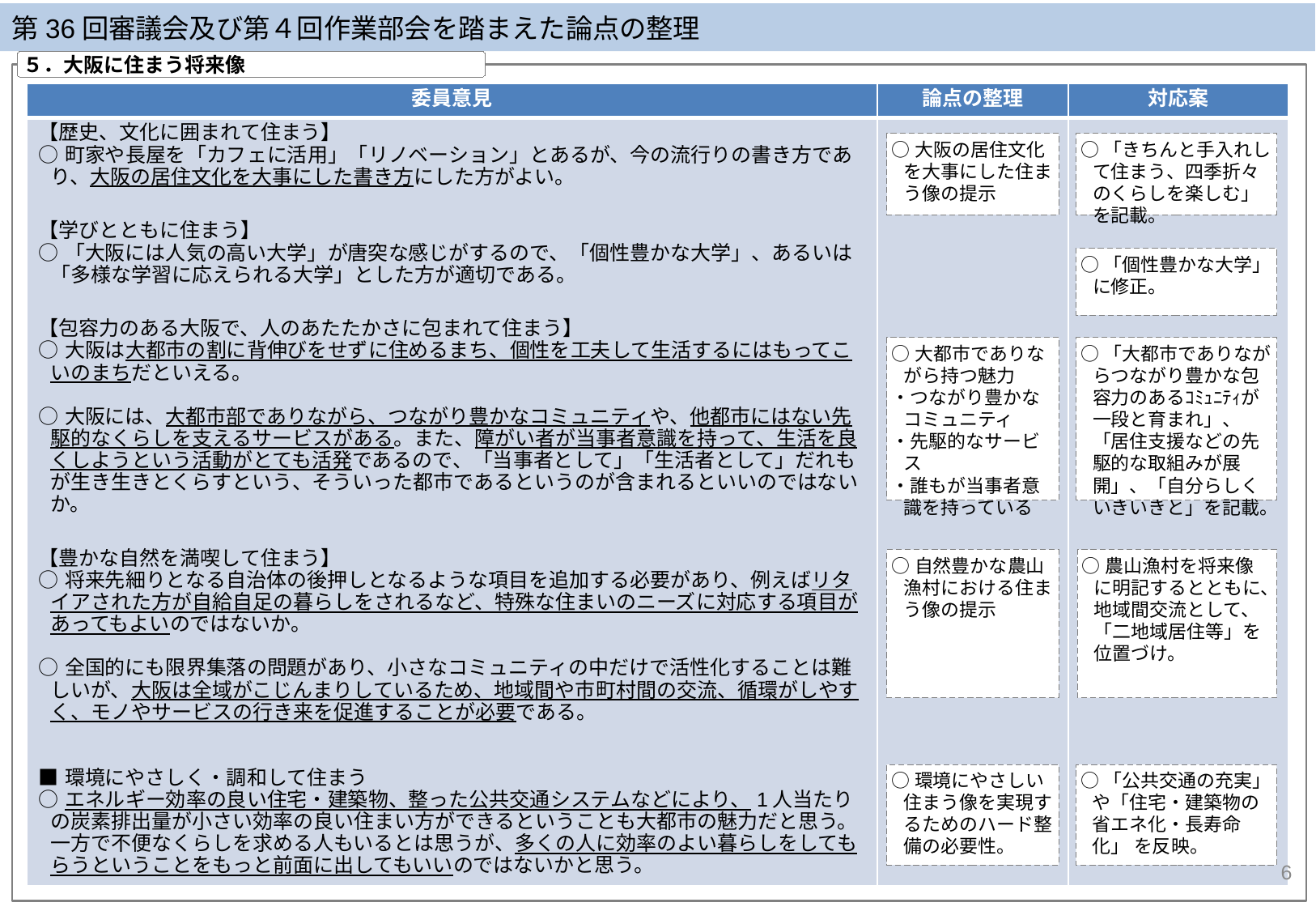

第36回審議会及び第４回作業部会を踏まえた論点の整理
５．大阪に住まう将来像

| 委員意見 | 論点の整理 | 対応案 |
| --- | --- | --- |
| 【歴史、文化に囲まれて住まう】 ○町家や長屋を「カフェに活用」「リノベーション」とあるが、今の流行りの書き方であり、大阪の居住文化を大事にした書き方にした方がよい。 【学びとともに住まう】 ○「大阪には人気の高い大学」が唐突な感じがするので、「個性豊かな大学」、あるいは「多様な学習に応えられる大学」とした方が適切である。 【包容力のある大阪で、人のあたたかさに包まれて住まう】 ○大阪は大都市の割に背伸びをせずに住めるまち、個性を工夫して生活するにはもってこいのまちだといえる。 ○大阪には、大都市部でありながら、つながり豊かなコミュニティや、他都市にはない先駆的なくらしを支えるサービスがある。また、障がい者が当事者意識を持って、生活を良くしようという活動がとても活発であるので、「当事者として」「生活者として」だれもが生き生きとくらすという、そういった都市であるというのが含まれるといいのではないか。 【豊かな自然を満喫して住まう】 ○将来先細りとなる自治体の後押しとなるような項目を追加する必要があり、例えばリタイアされた方が自給自足の暮らしをされるなど、特殊な住まいのニーズに対応する項目があってもよいのではないか。 ○全国的にも限界集落の問題があり、小さなコミュニティの中だけで活性化することは難しいが、大阪は全域がこじんまりしているため、地域間や市町村間の交流、循環がしやすく、モノやサービスの行き来を促進することが必要である。 ■環境にやさしく・調和して住まう ○エネルギー効率の良い住宅・建築物、整った公共交通システムなどにより、1人当たりの炭素排出量が小さい効率の良い住まい方ができるということも大都市の魅力だと思う。一方で不便なくらしを求める人もいるとは思うが、多くの人に効率のよい暮らしをしてもらうということをもっと前面に出してもいいのではないかと思う。 |  |  |
○大阪の居住文化を大事にした住まう像の提示
○「きちんと手入れして住まう、四季折々のくらしを楽しむ」を記載。
○「個性豊かな大学」に修正。
○大都市でありながら持つ魅力
・つながり豊かなコミュニティ
・先駆的なサービス
・誰もが当事者意識を持っている
○「大都市でありながらつながり豊かな包容力のあるｺﾐｭﾆﾃｨが一段と育まれ」、「居住支援などの先駆的な取組みが展開」、「自分らしくいきいきと」を記載。
○自然豊かな農山漁村における住まう像の提示
○農山漁村を将来像に明記するとともに、地域間交流として、「二地域居住等」を位置づけ。
○環境にやさしい住まう像を実現するためのハード整備の必要性。
○「公共交通の充実」や「住宅・建築物の省エネ化・長寿命化」 を反映。
6